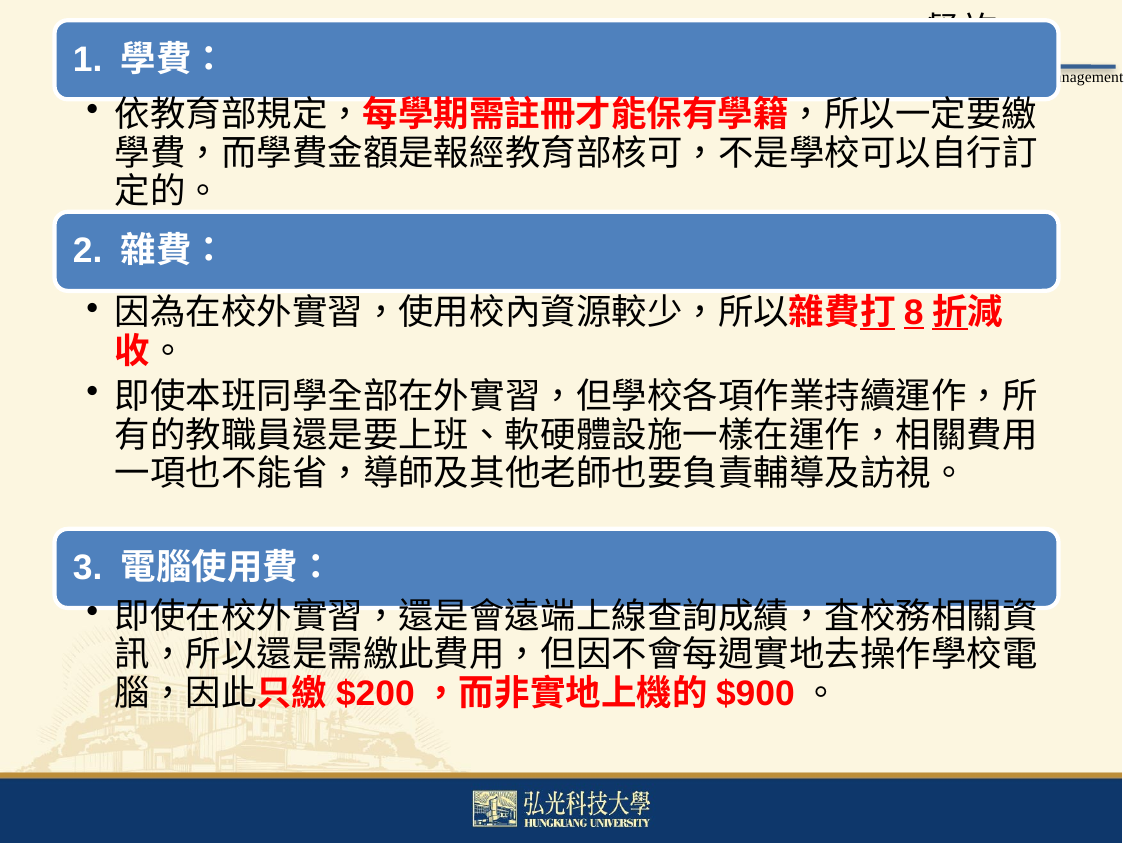

1. 學費：
依教育部規定，每學期需註冊才能保有學籍，所以一定要繳學費，而學費金額是報經教育部核可，不是學校可以自行訂定的。
2. 雜費：
因為在校外實習，使用校內資源較少，所以雜費打8折減收。
即使本班同學全部在外實習，但學校各項作業持續運作，所有的教職員還是要上班、軟硬體設施一樣在運作，相關費用一項也不能省，導師及其他老師也要負責輔導及訪視。
3. 電腦使用費：
即使在校外實習，還是會遠端上線查詢成績，査校務相關資訊，所以還是需繳此費用，但因不會每週實地去操作學校電腦，因此只繳$200，而非實地上機的$900。